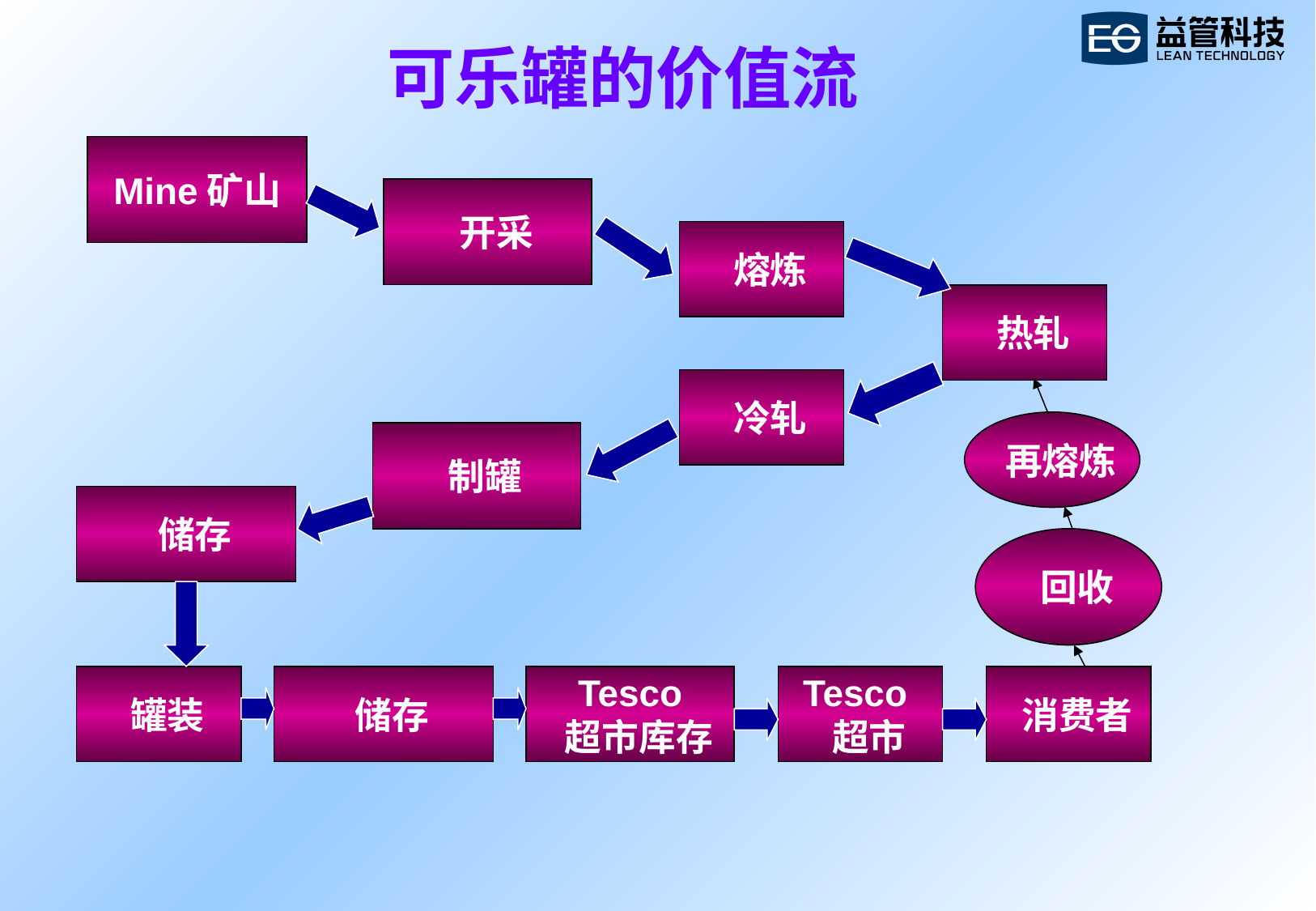

# 可乐罐的价值流
Mine矿山
 开采

 熔炼

 热轧

 冷轧

 再熔炼
 制罐

 储存

 回收

 罐装
 储存
Tesco
 超市库存
Tesco
 超市
 消费者